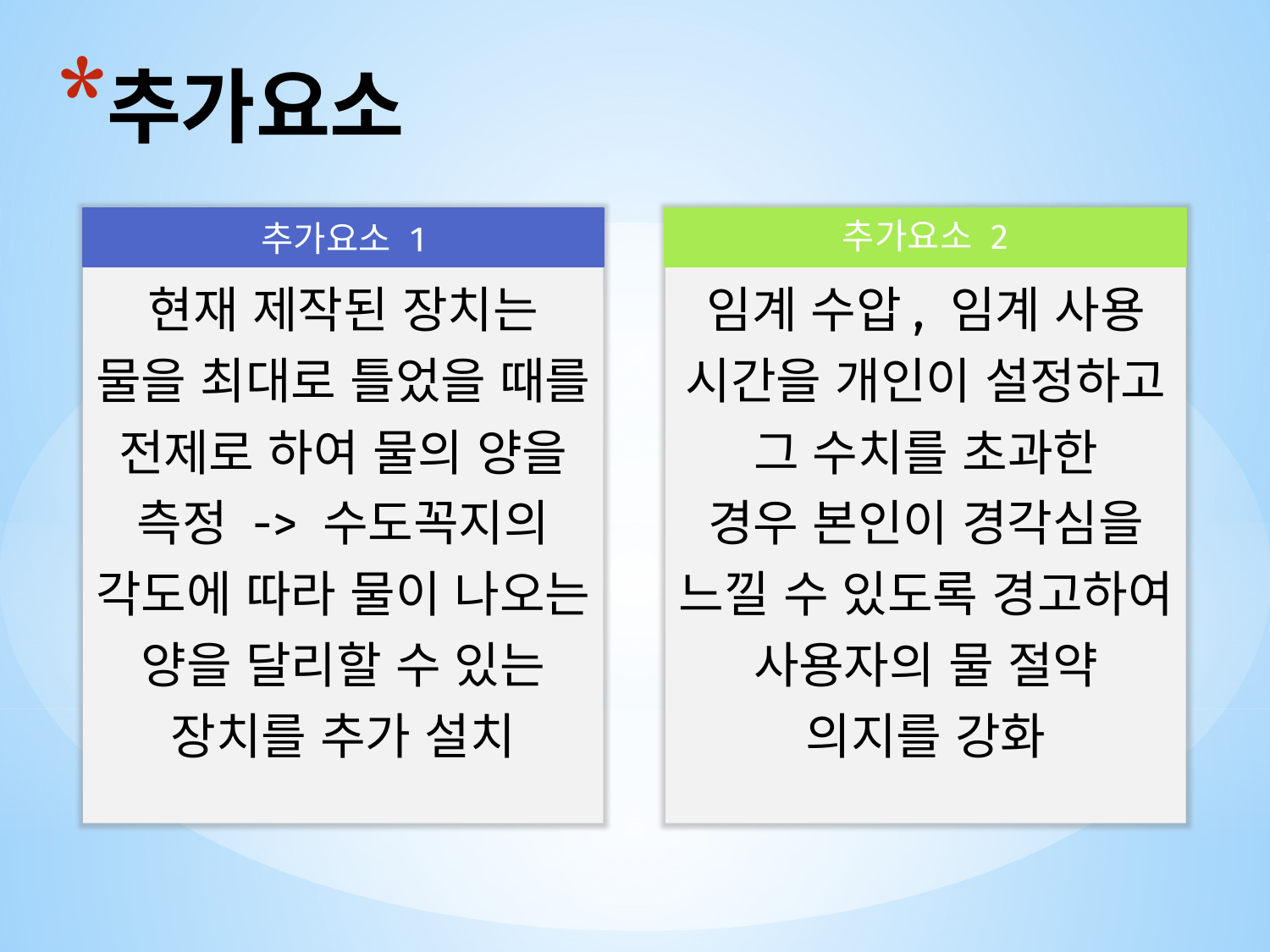

# 추가요소
추가요소 1
추가요소 2
현재 제작된 장치는
물을 최대로 틀었을 때를 전제로 하여 물의 양을 측정 -> 수도꼭지의 각도에 따라 물이 나오는 양을 달리할 수 있는 장치를 추가 설치
임계 수압, 임계 사용 시간을 개인이 설정하고 그 수치를 초과한
경우 본인이 경각심을 느낄 수 있도록 경고하여 사용자의 물 절약
의지를 강화